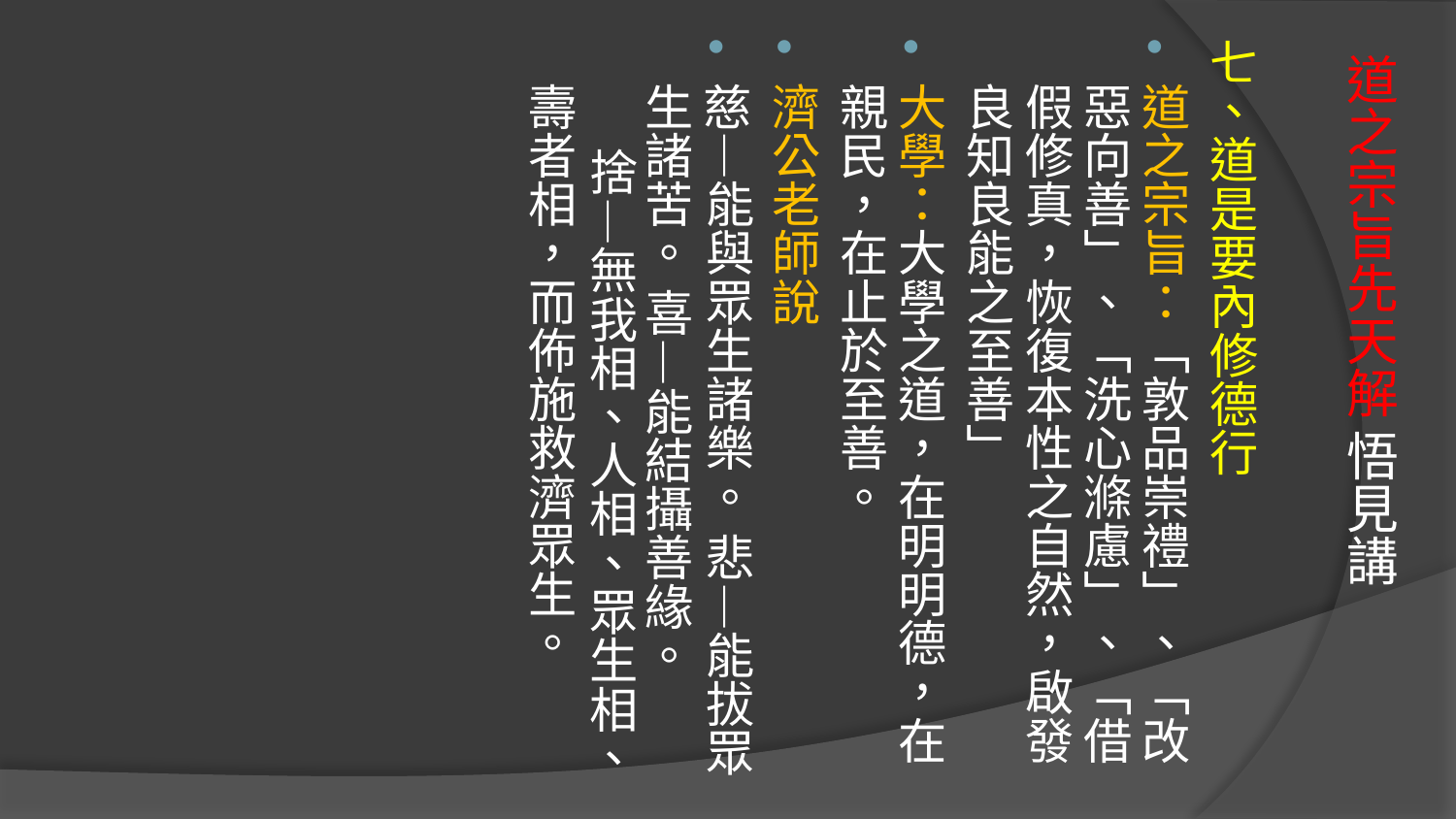

七、道是要內修德行
道之宗旨：「敦品崇禮」、「改惡向善」、「洗心滌慮」、「借假修真，恢復本性之自然，啟發良知良能之至善」
大學：大學之道，在明明德，在親民，在止於至善。
濟公老師說
慈—能與眾生諸樂。 悲—能拔眾生諸苦。 喜—能結攝善緣。                捨—無我相、人相、眾生相、壽者相，而佈施救濟眾生。

# 道之宗旨先天解 悟見講